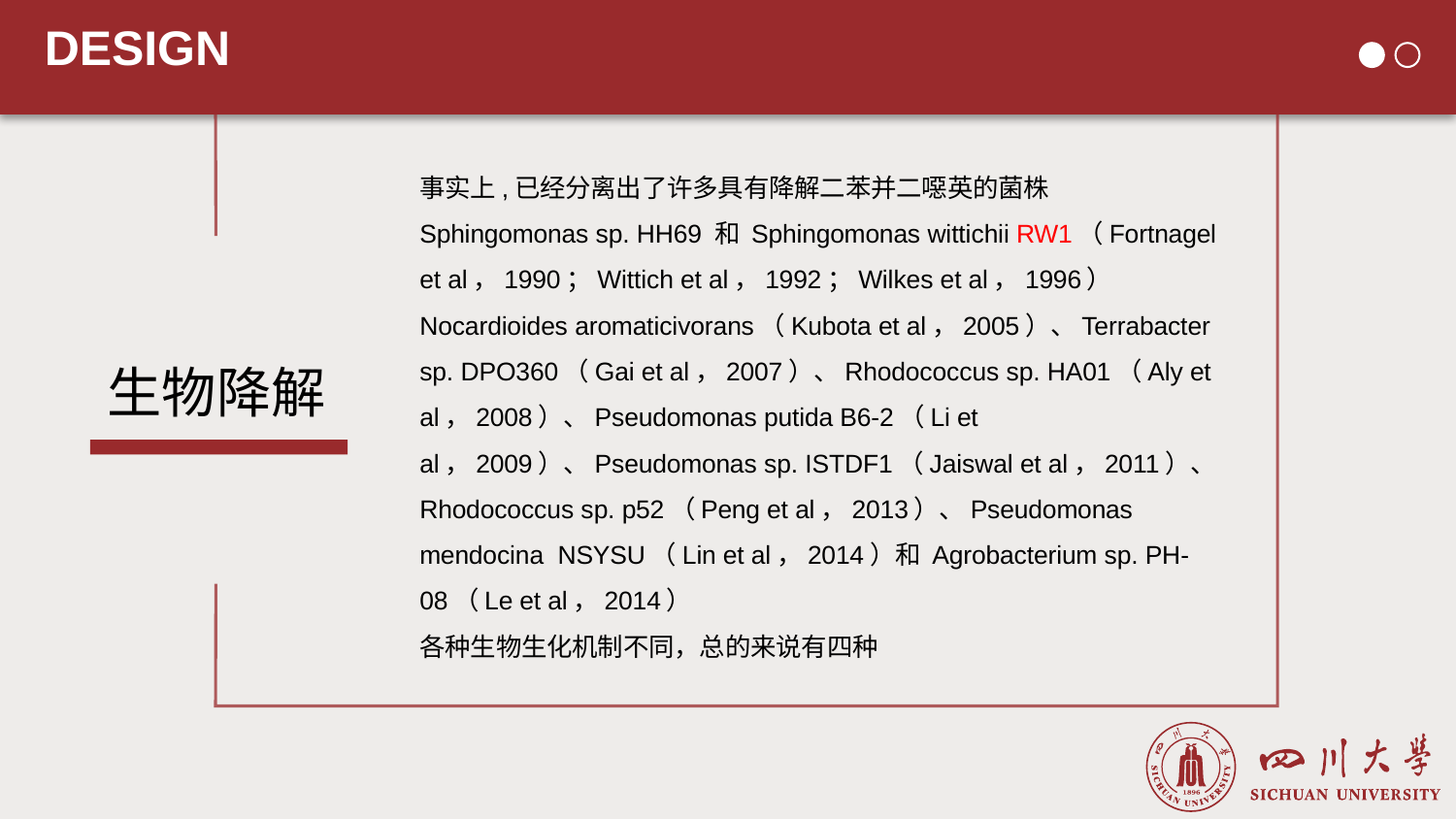

DESIGN

事实上,已经分离出了许多具有降解二苯并二噁英的菌株
Sphingomonas sp. HH69 和 Sphingomonas wittichii RW1（Fortnagel et al，1990；Wittich et al，1992；Wilkes et al，1996） Nocardioides aromaticivorans（Kubota et al，2005）、Terrabacter sp. DPO360（Gai et al，2007）、Rhodococcus sp. HA01（Aly et al，2008）、Pseudomonas putida B6-2（Li et al，2009）、Pseudomonas sp. ISTDF1（Jaiswal et al，2011）、Rhodococcus sp. p52（Peng et al，2013）、Pseudomonas mendocina  NSYSU（Lin et al，2014）和 Agrobacterium sp. PH-08（Le et al，2014）
各种生物生化机制不同，总的来说有四种
# 生物降解